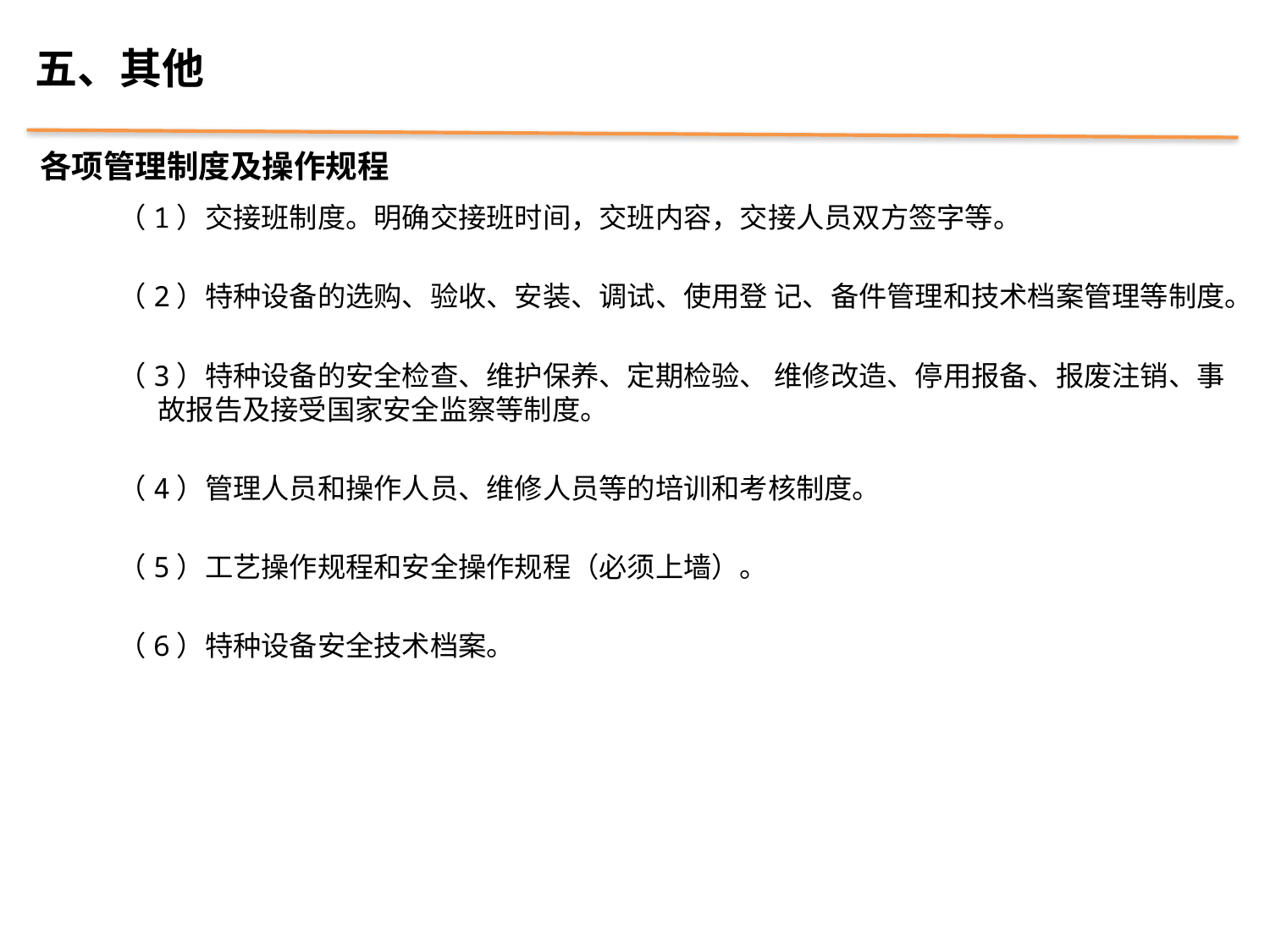

五、其他
各项管理制度及操作规程
（1）交接班制度。明确交接班时间，交班内容，交接人员双方签字等。

（2）特种设备的选购、验收、安装、调试、使用登 记、备件管理和技术档案管理等制度。

（3）特种设备的安全检查、维护保养、定期检验、 维修改造、停用报备、报废注销、事故报告及接受国家安全监察等制度。

（4）管理人员和操作人员、维修人员等的培训和考核制度。

（5）工艺操作规程和安全操作规程（必须上墙）。

（6）特种设备安全技术档案。